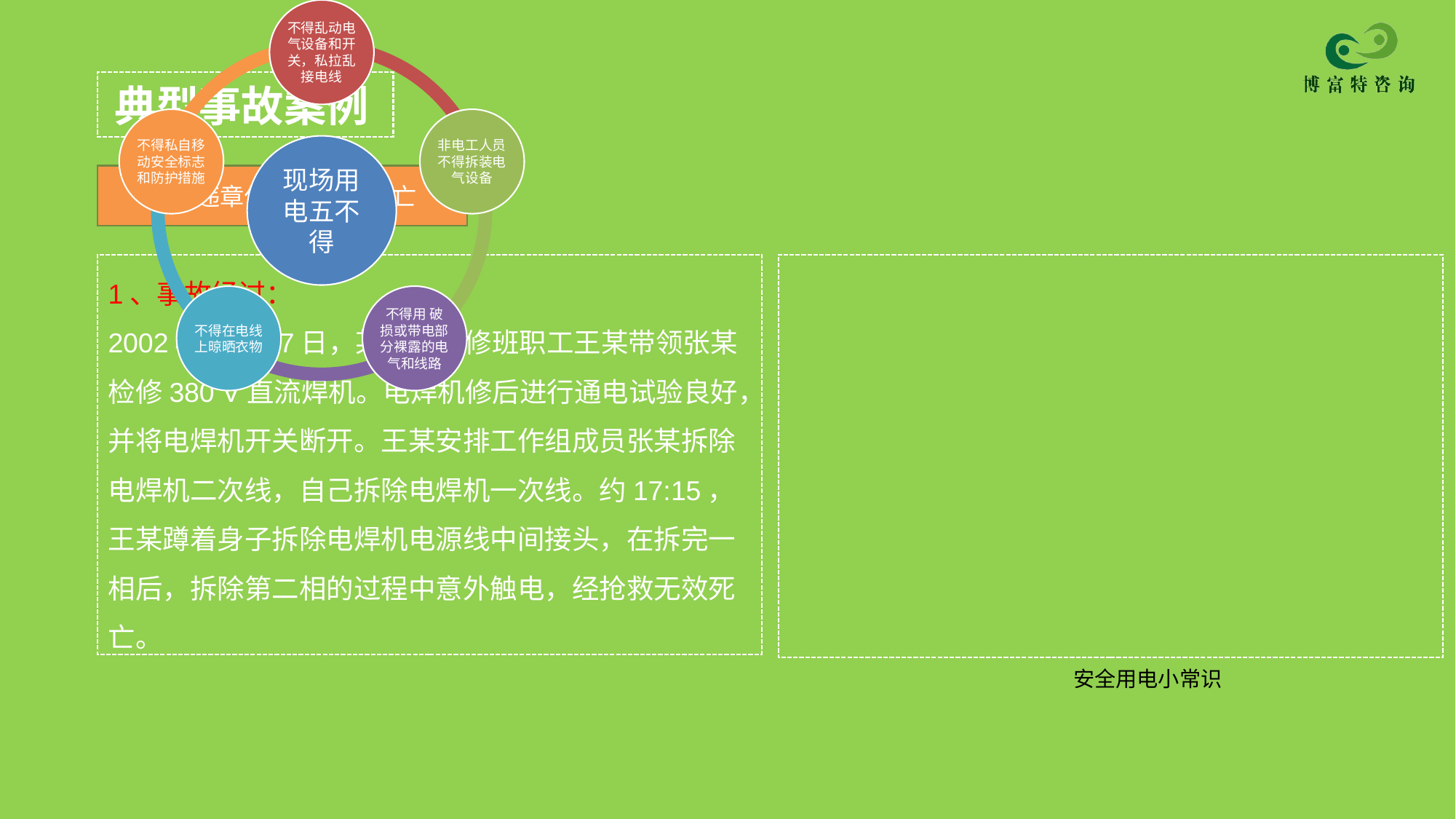

典型事故案例
一、违章作业--触电死亡

1、事故经过：
2002年5月17日，某电厂检修班职工王某带领张某检修380 V直流焊机。电焊机修后进行通电试验良好，并将电焊机开关断开。王某安排工作组成员张某拆除电焊机二次线，自己拆除电焊机一次线。约17:15，王某蹲着身子拆除电焊机电源线中间接头，在拆完一相后，拆除第二相的过程中意外触电，经抢救无效死亡。
现场用电五不得
不得乱动电气设备和开关，私拉乱接电线
非电工人员不得拆装电气设备
不得用 破损或带电部分裸露的电气和线路
不得在电线上晾晒衣物
不得私自移动安全标志和防护措施
安全用电小常识